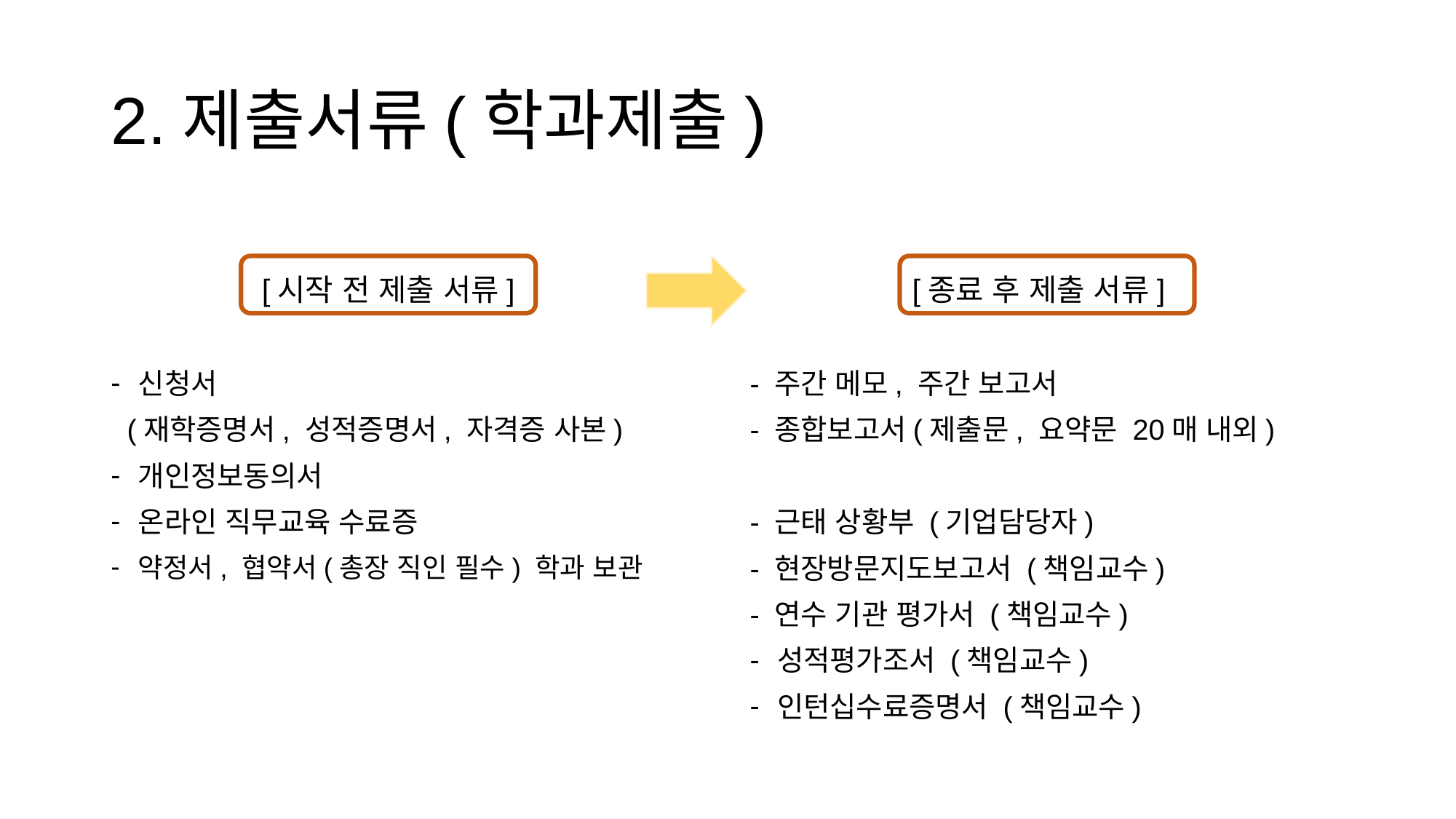

# 2.제출서류(학과제출)

[시작 전 제출 서류]

신청서
  (재학증명서, 성적증명서, 자격증 사본)
개인정보동의서
온라인 직무교육 수료증
약정서, 협약서(총장 직인 필수) 학과 보관

[종료 후 제출 서류]

- 주간 메모, 주간 보고서
- 종합보고서(제출문, 요약문 20매 내외)

- 근태 상황부 (기업담당자)
- 현장방문지도보고서 (책임교수)
- 연수 기관 평가서 (책임교수)
성적평가조서 (책임교수)
인턴십수료증명서 (책임교수)